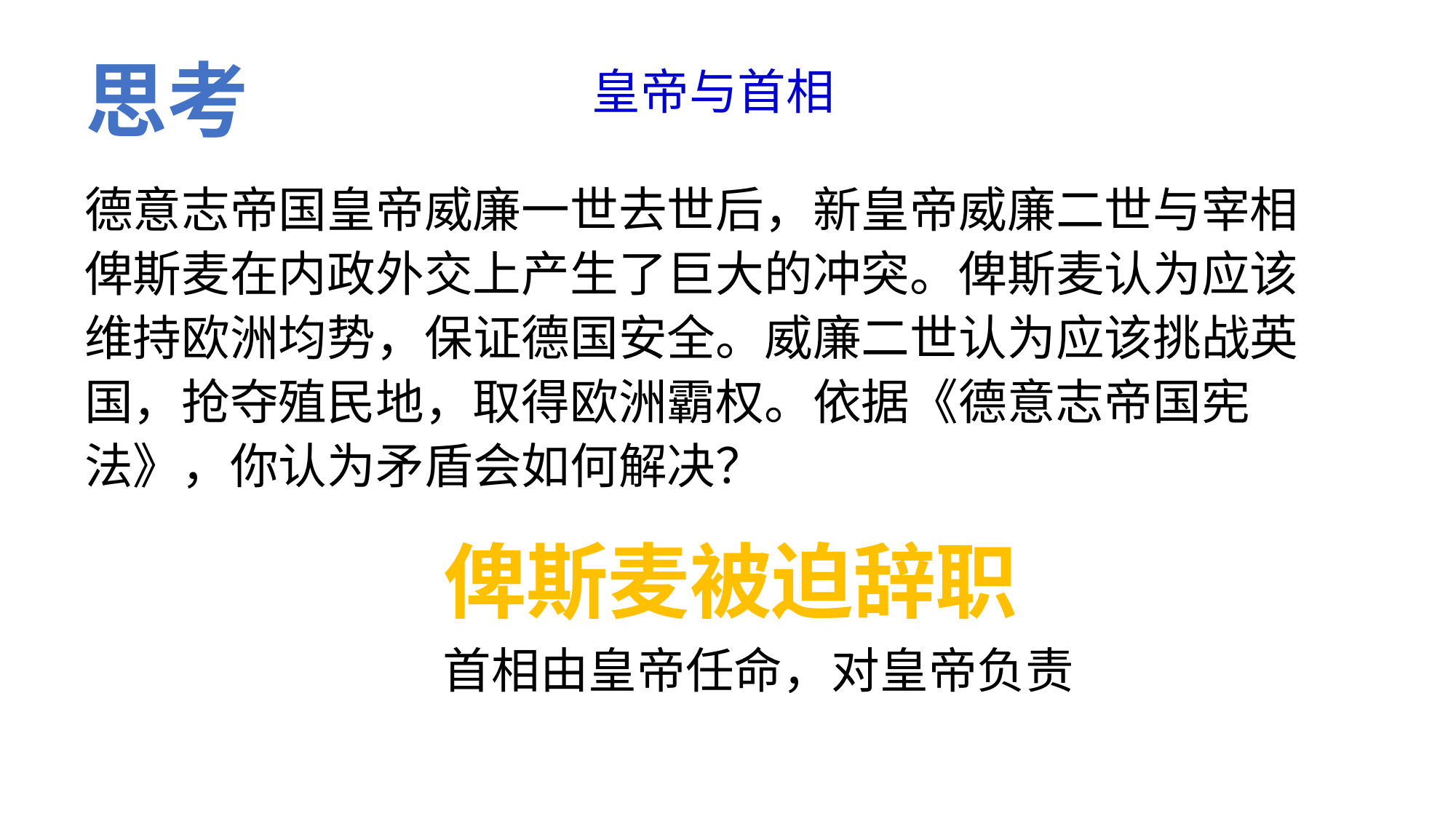

思考
皇帝与首相
德意志帝国皇帝威廉一世去世后，新皇帝威廉二世与宰相俾斯麦在内政外交上产生了巨大的冲突。俾斯麦认为应该维持欧洲均势，保证德国安全。威廉二世认为应该挑战英国，抢夺殖民地，取得欧洲霸权。依据《德意志帝国宪法》，你认为矛盾会如何解决？
俾斯麦被迫辞职
首相由皇帝任命，对皇帝负责